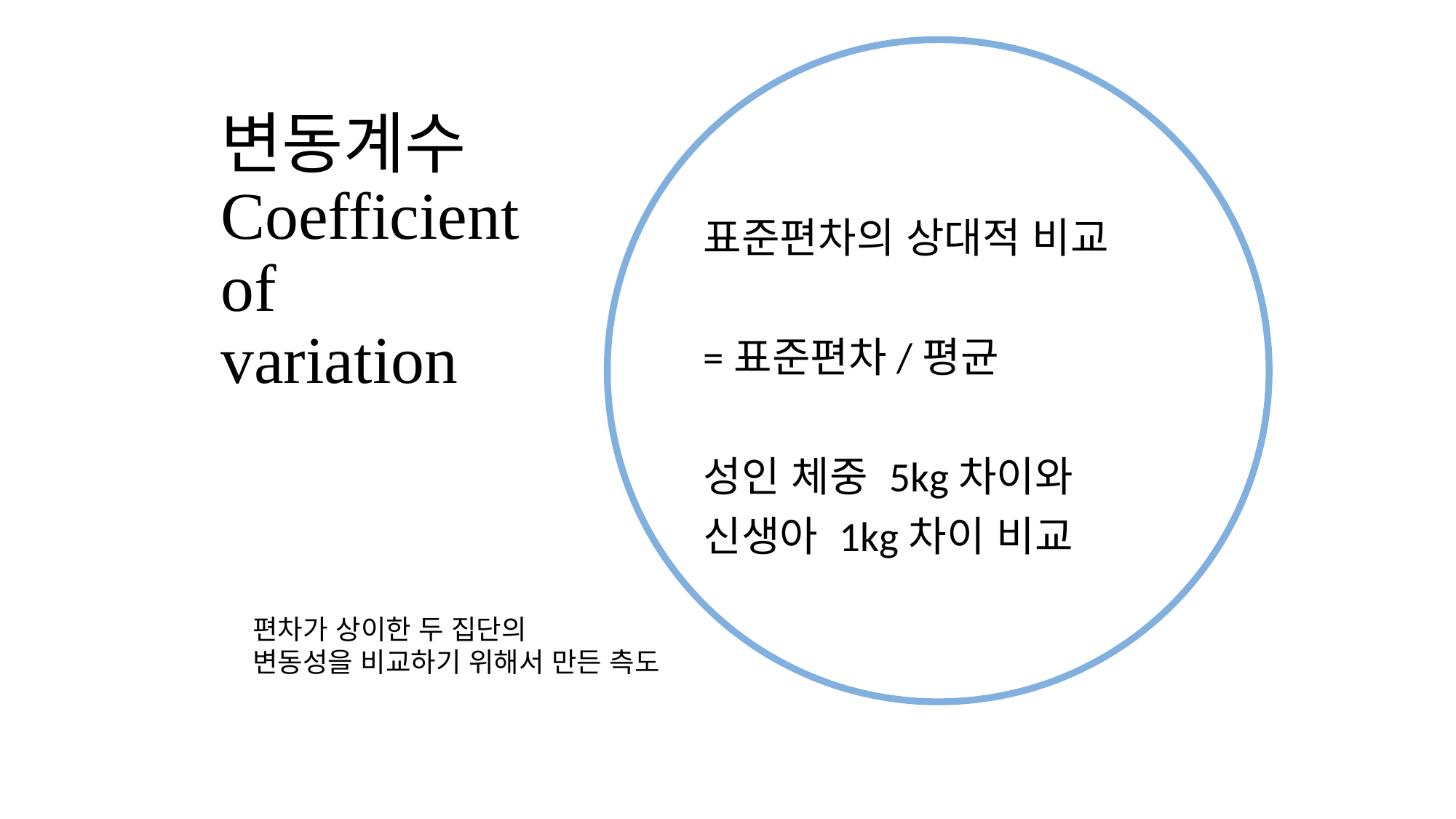

# 변동계수 Coefficient of variation
표준편차의 상대적 비교

=표준편차/평균

성인 체중 5kg차이와
신생아 1kg차이 비교
편차가 상이한 두 집단의
변동성을 비교하기 위해서 만든 측도